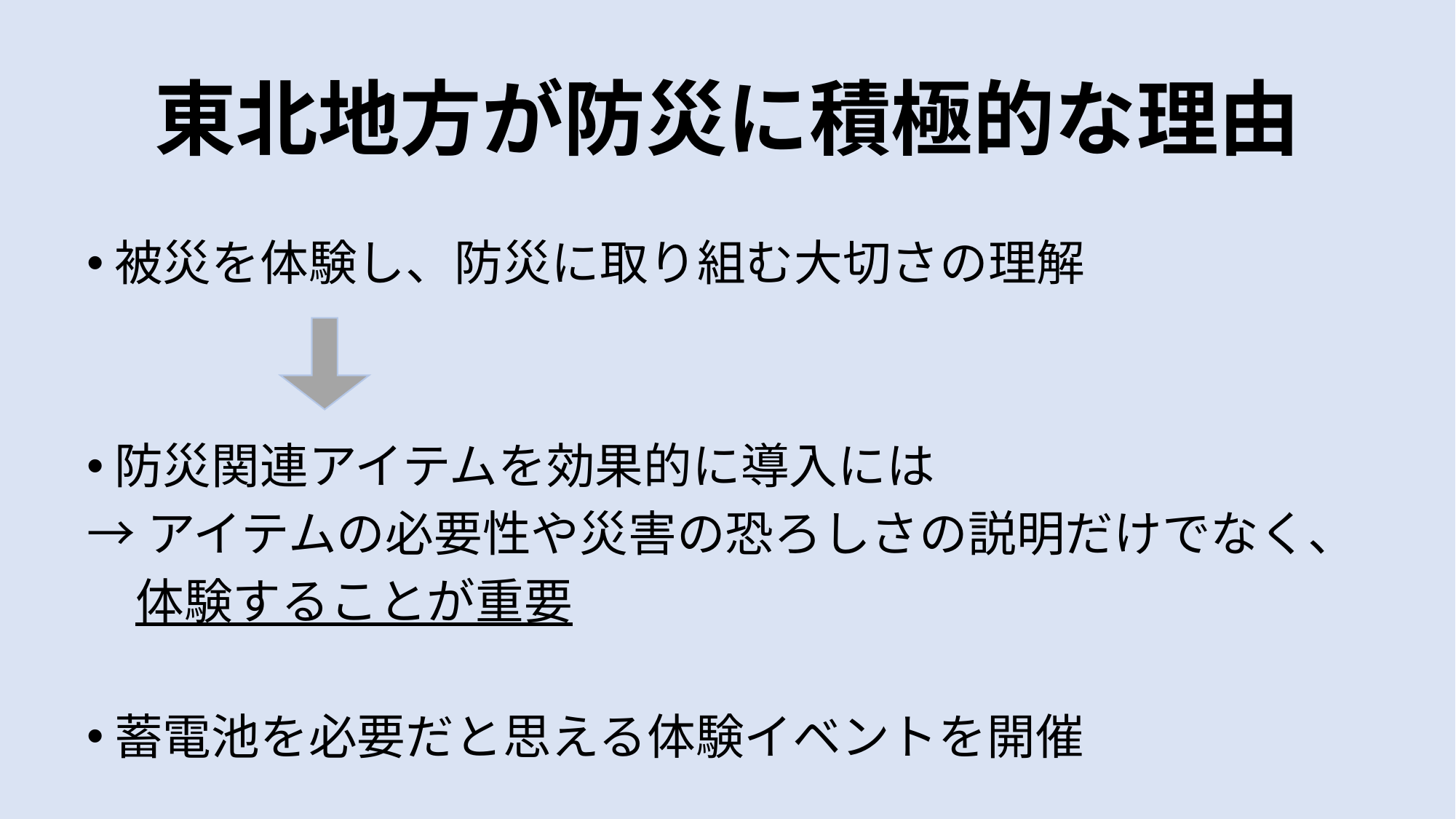

# 東北地方が防災に積極的な理由
被災を体験し、防災に取り組む大切さの理解

防災関連アイテムを効果的に導入には
→アイテムの必要性や災害の恐ろしさの説明だけでなく、
　体験することが重要

蓄電池を必要だと思える体験イベントを開催